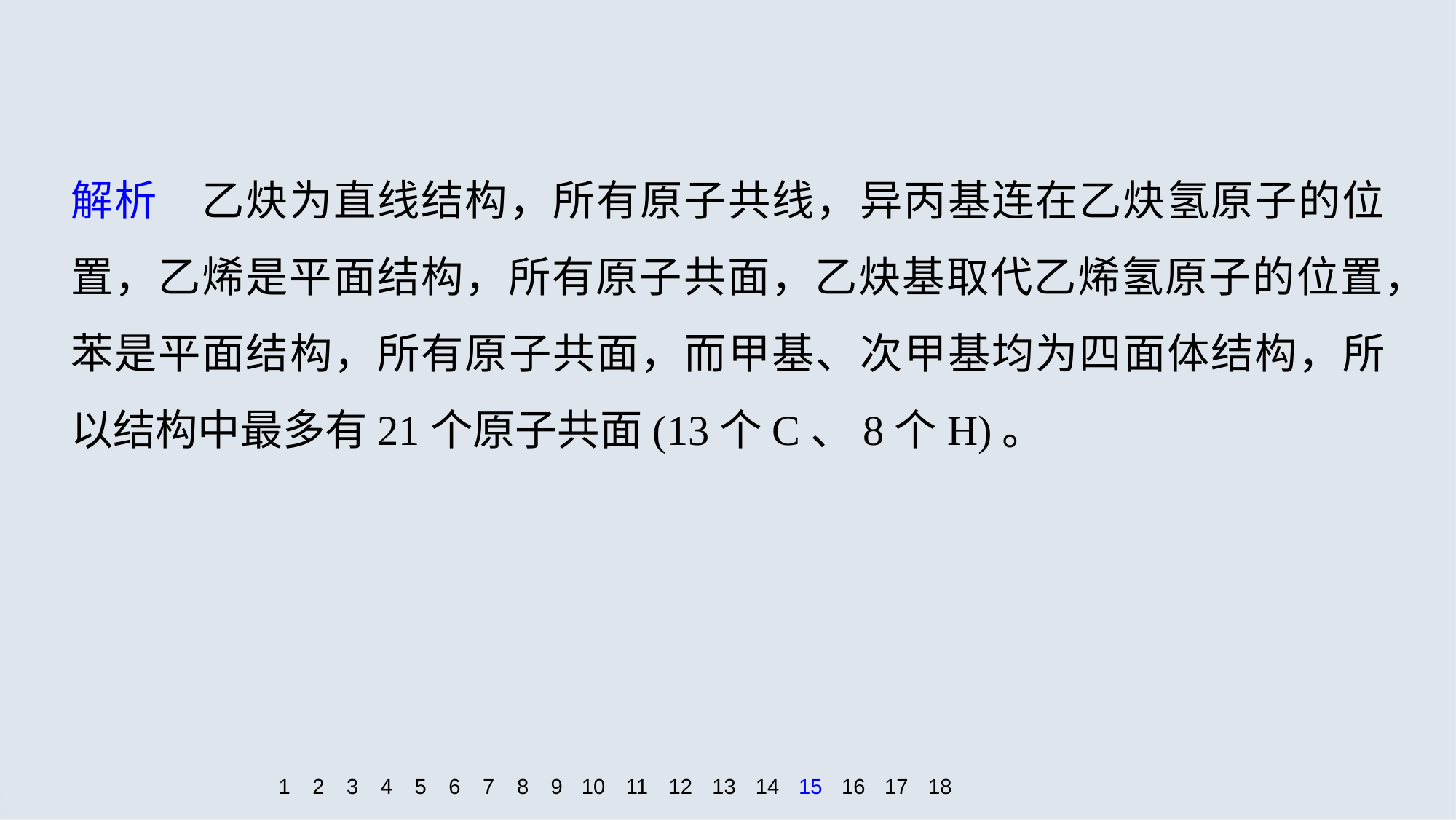

解析　乙炔为直线结构，所有原子共线，异丙基连在乙炔氢原子的位置，乙烯是平面结构，所有原子共面，乙炔基取代乙烯氢原子的位置，苯是平面结构，所有原子共面，而甲基、次甲基均为四面体结构，所以结构中最多有21个原子共面(13个C、8个H)。
1
2
3
4
5
6
7
8
9
10
11
12
13
14
15
16
17
18